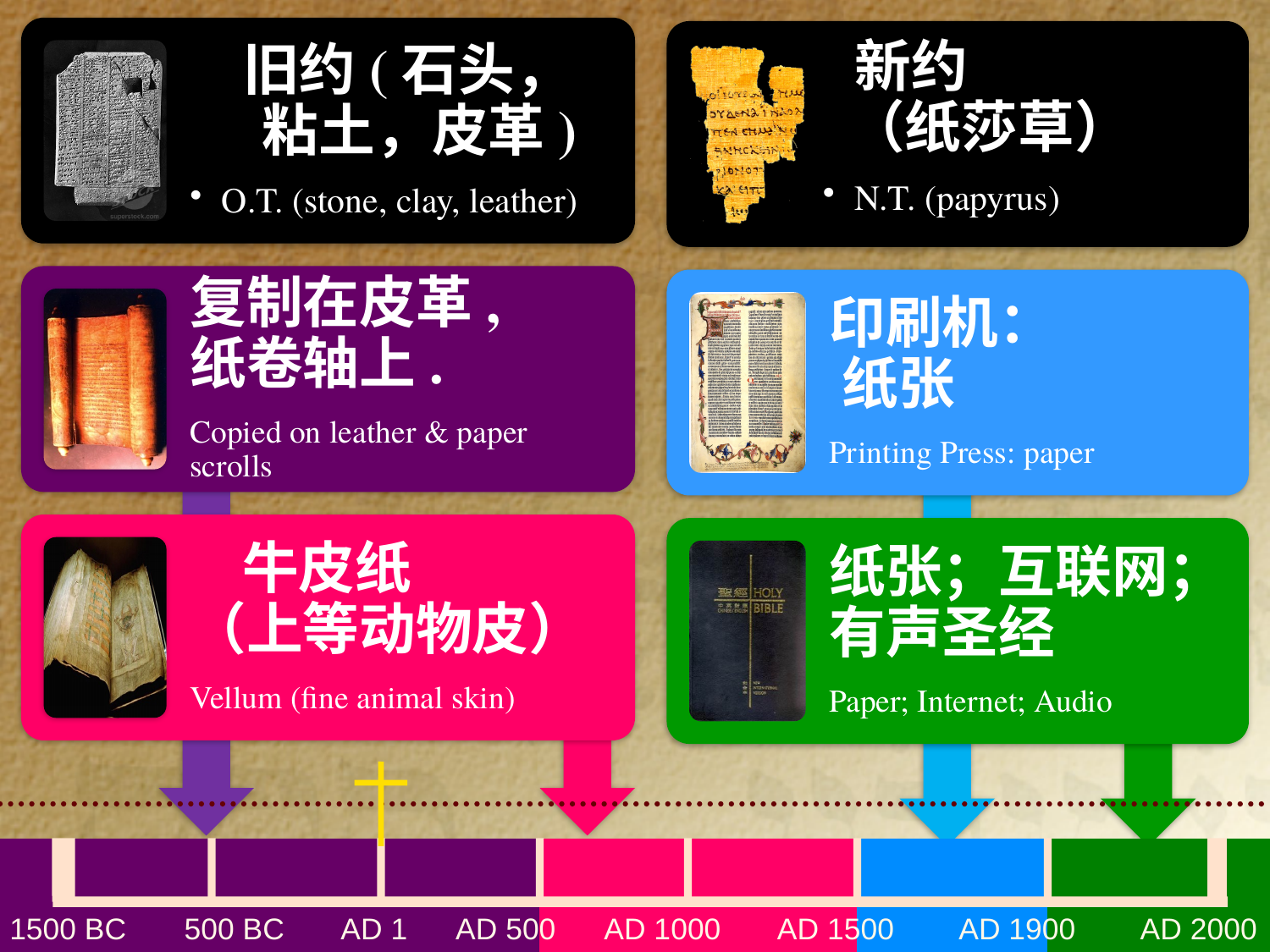

旧约(石头，       粘土，皮革)
O.T. (stone, clay, leather)
复制在皮革,       纸卷轴上.
Copied on leather & paper scrolls
   牛皮纸            （上等动物皮）
Vellum (fine animal skin)
   新约                       （纸莎草）
N.T. (papyrus)
印刷机：               纸张
Printing Press: paper
纸张；互联网；有声圣经
Paper; Internet; Audio

1500 BC       500 BC       AD 1      AD 500      AD 1000       AD 1500        AD 1900        AD 2000
1500 BC          500 BC         AD1         AD 500         AD 1000         AD 1500          AD 1900       AD 2000